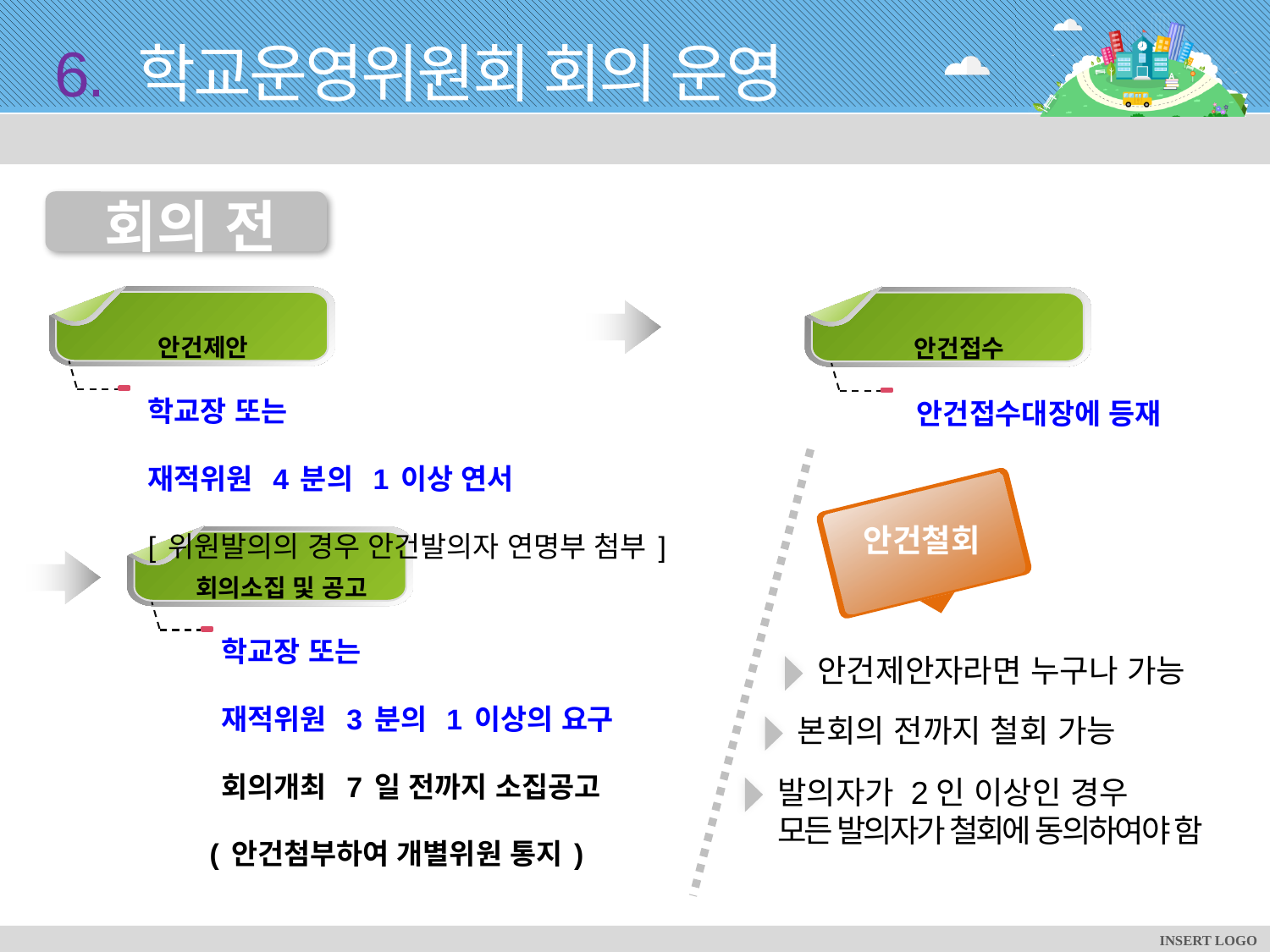

# 6. 학교운영위원회 회의 운영
회의 전

안건제안

안건접수
안건접수대장에 등재

     학교장 또는
     재적위원 4분의 1이상 연서
[위원발의의 경우 안건발의자 연명부 첨부]

안건철회

회의소집 및 공고
         학교장 또는
         재적위원 3분의 1이상의 요구
         회의개최 7일 전까지 소집공고
         (안건첨부하여 개별위원 통지)

안건제안자라면 누구나 가능

본회의 전까지 철회 가능

발의자가 2인 이상인 경우
모든 발의자가 철회에 동의하여야 함